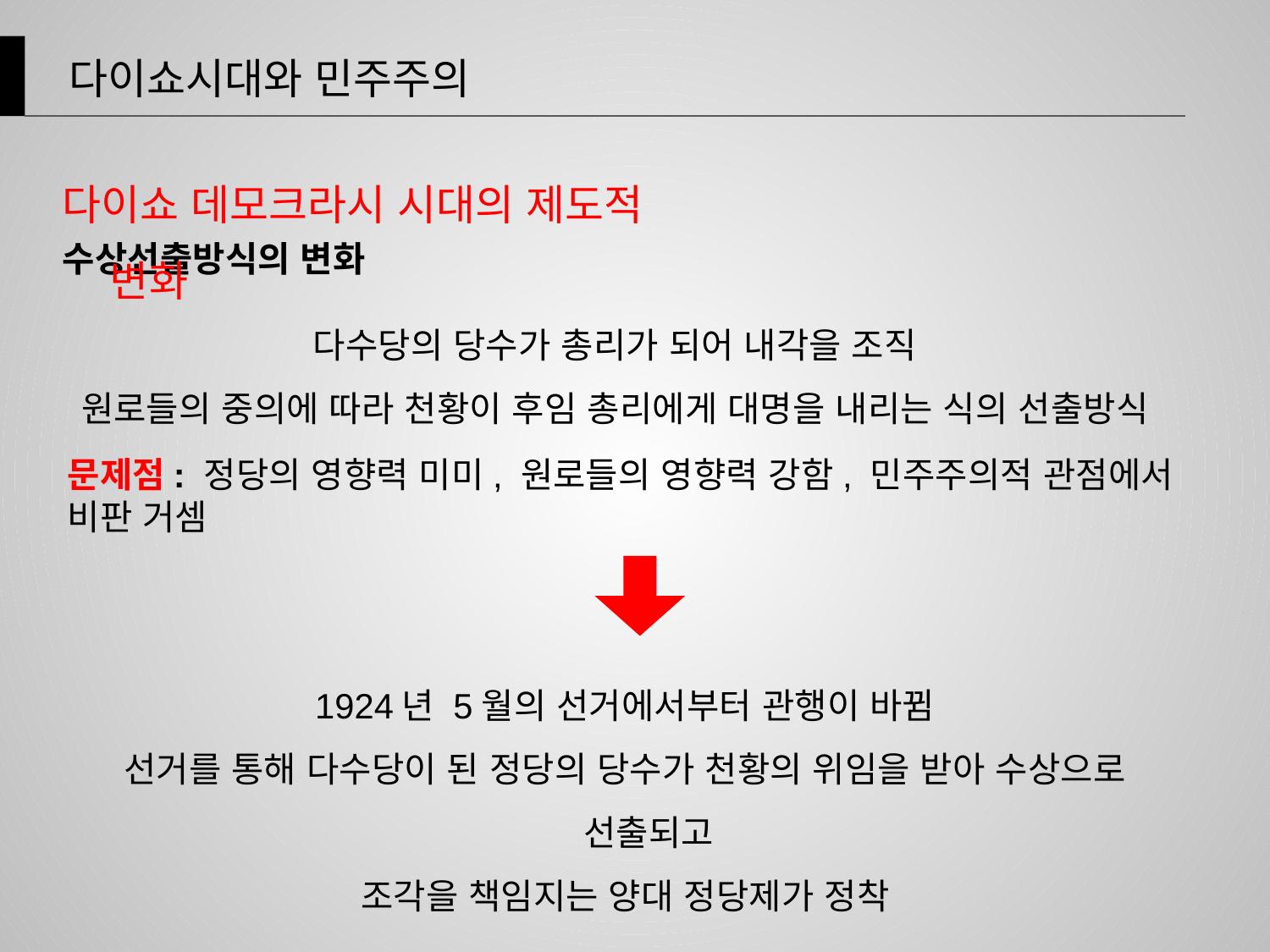

다이쇼시대와 민주주의
다이쇼 데모크라시 시대의 제도적 변화
수상선출방식의 변화
다수당의 당수가 총리가 되어 내각을 조직
원로들의 중의에 따라 천황이 후임 총리에게 대명을 내리는 식의 선출방식
문제점: 정당의 영향력 미미, 원로들의 영향력 강함, 민주주의적 관점에서 비판 거셈

1924년 5월의 선거에서부터 관행이 바뀜
선거를 통해 다수당이 된 정당의 당수가 천황의 위임을 받아 수상으로 선출되고
조각을 책임지는 양대 정당제가 정착